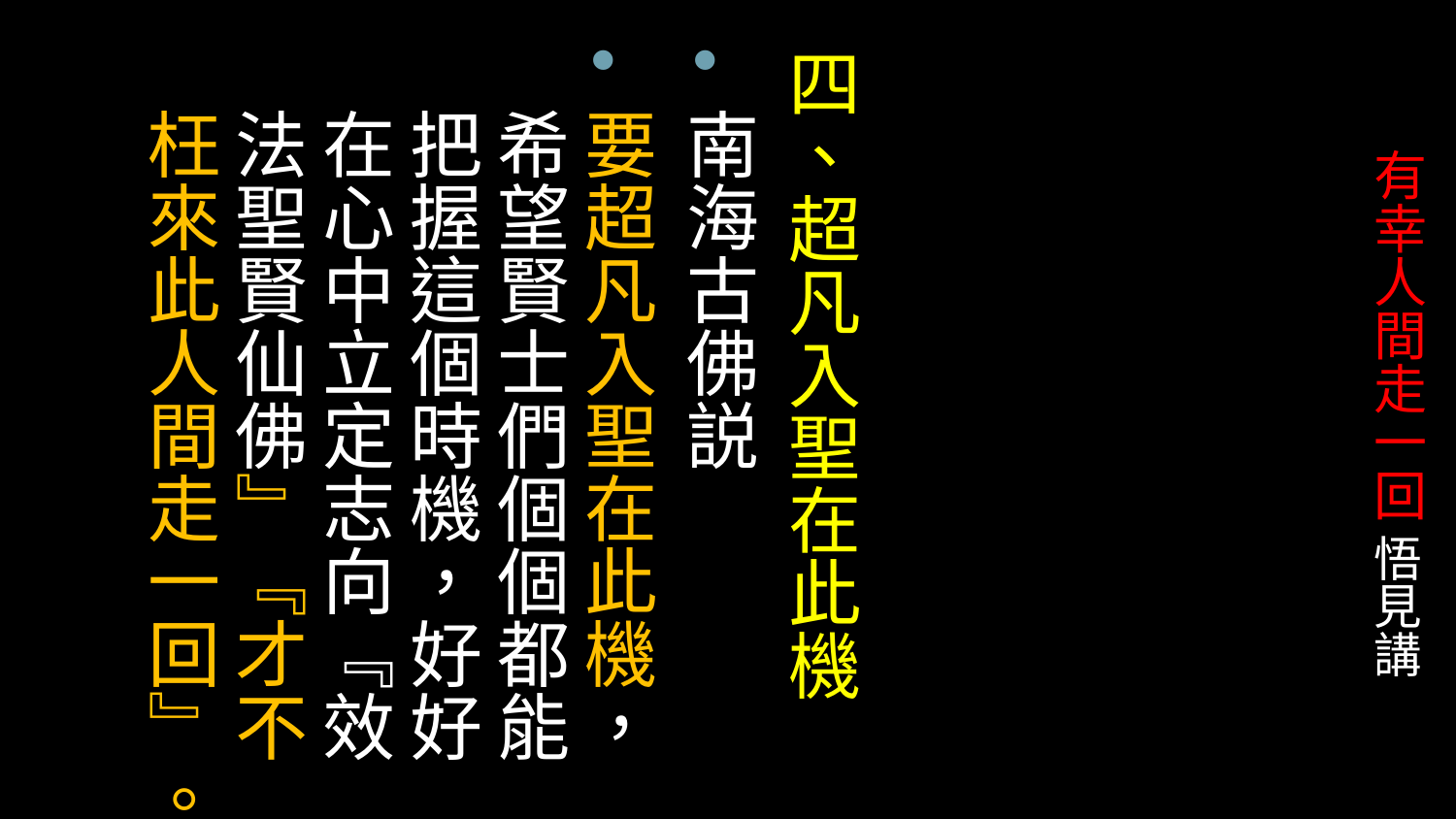

四、超凡入聖在此機
南海古佛説
要超凡入聖在此機，希望賢士們個個都能把握這個時機，好好在心中立定志向『效法聖賢仙佛』『才不枉來此人間走一回』。

# 有幸人間走一回 悟見講